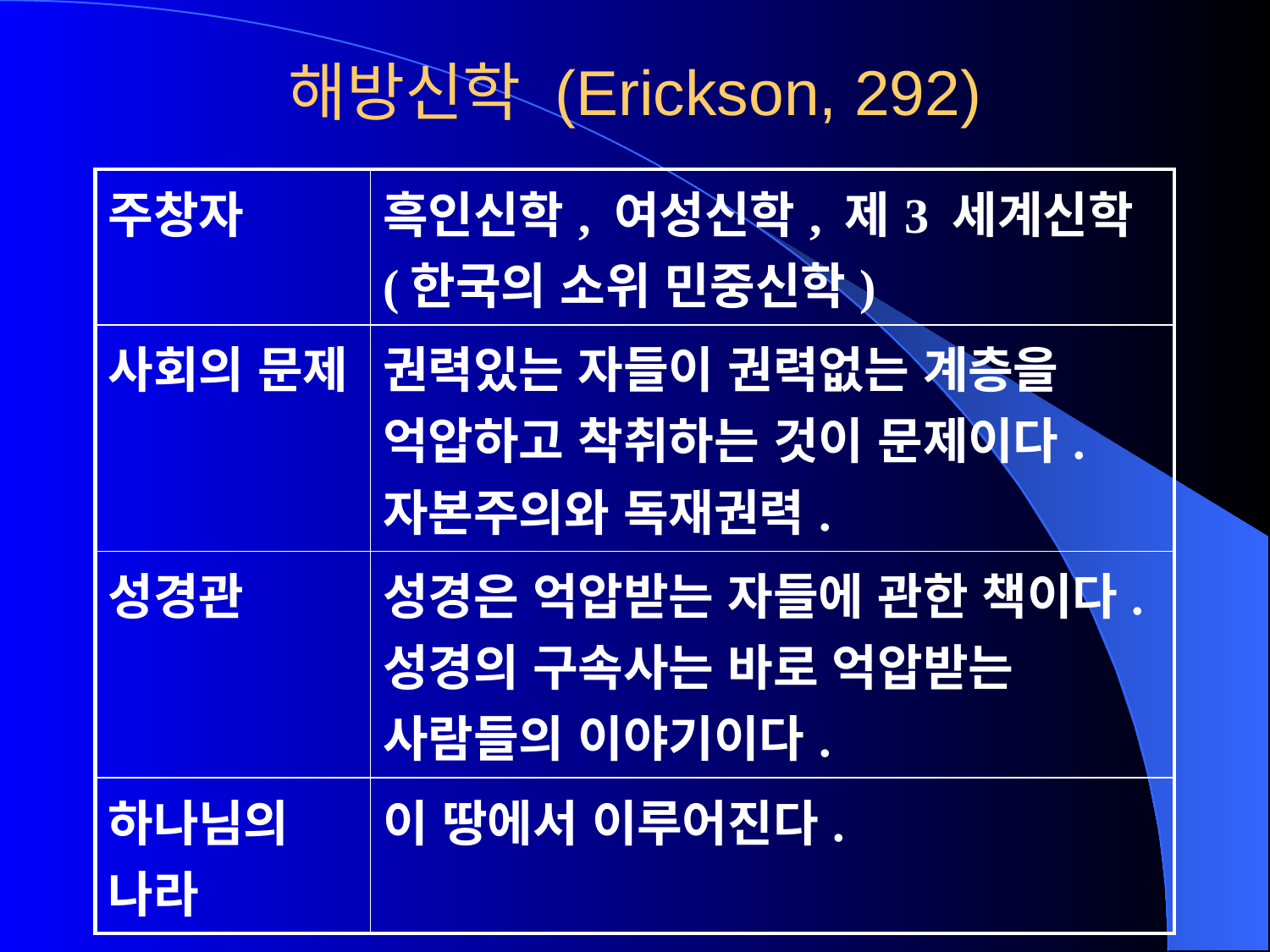

# 해방신학 (Erickson, 292)
| 주창자 | 흑인신학, 여성신학, 제3 세계신학 (한국의 소위 민중신학) |
| --- | --- |
| 사회의 문제 | 권력있는 자들이 권력없는 계층을 억압하고 착취하는 것이 문제이다. 자본주의와 독재권력. |
| 성경관 | 성경은 억압받는 자들에 관한 책이다. 성경의 구속사는 바로 억압받는 사람들의 이야기이다. |
| 하나님의 나라 | 이 땅에서 이루어진다. |